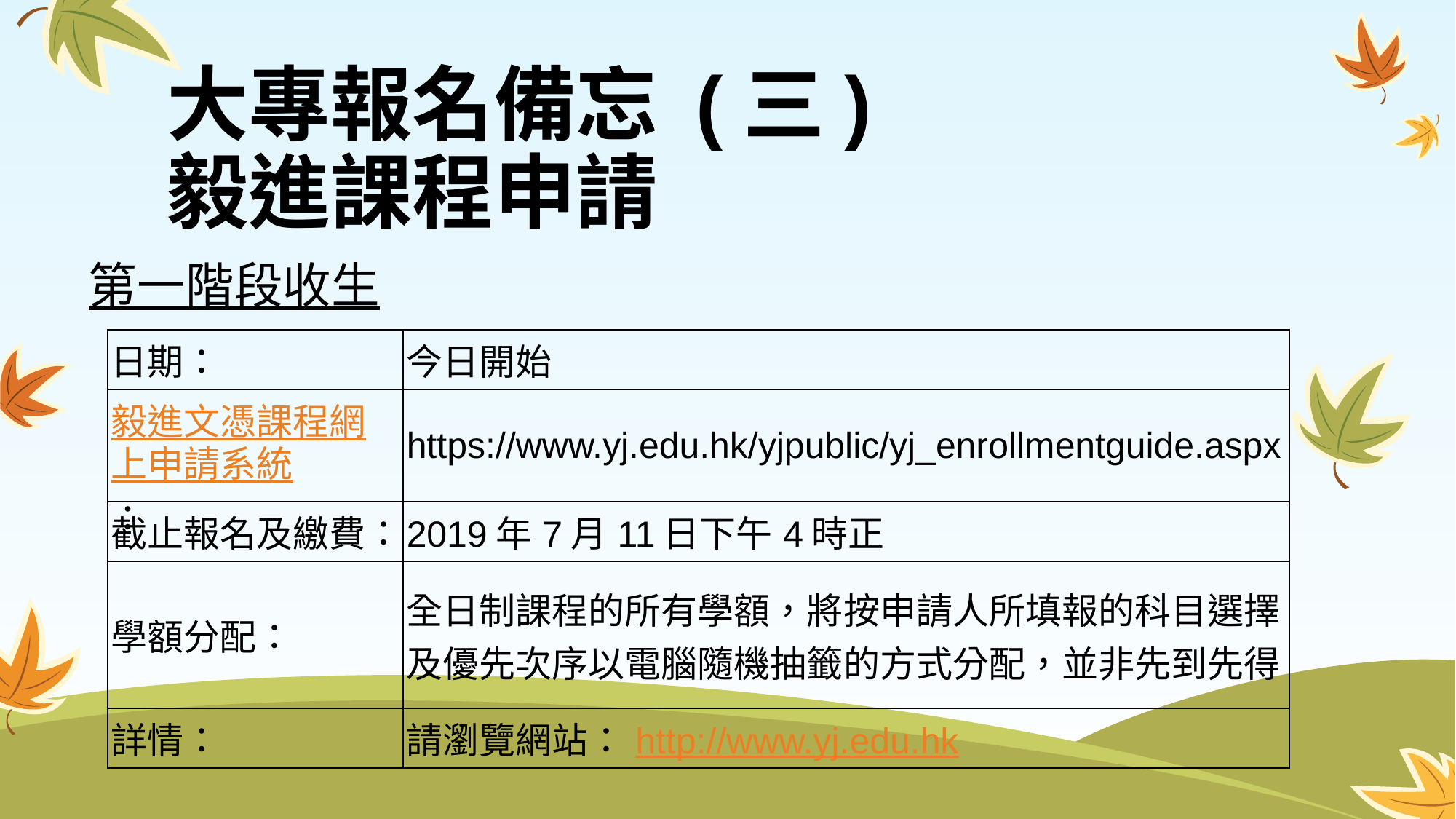

# 大專報名備忘 (三) 毅進課程申請
第一階段收生
| 日期： | 今日開始 |
| --- | --- |
| 毅進文憑課程網上申請系統 ： | https://www.yj.edu.hk/yjpublic/yj\_enrollmentguide.aspx |
| 截止報名及繳費： | 2019年7月11日下午4時正 |
| 學額分配： | 全日制課程的所有學額，將按申請人所填報的科目選擇及優先次序以電腦隨機抽籤的方式分配，並非先到先得 |
| 詳情： | 請瀏覽網站：http://www.yj.edu.hk |